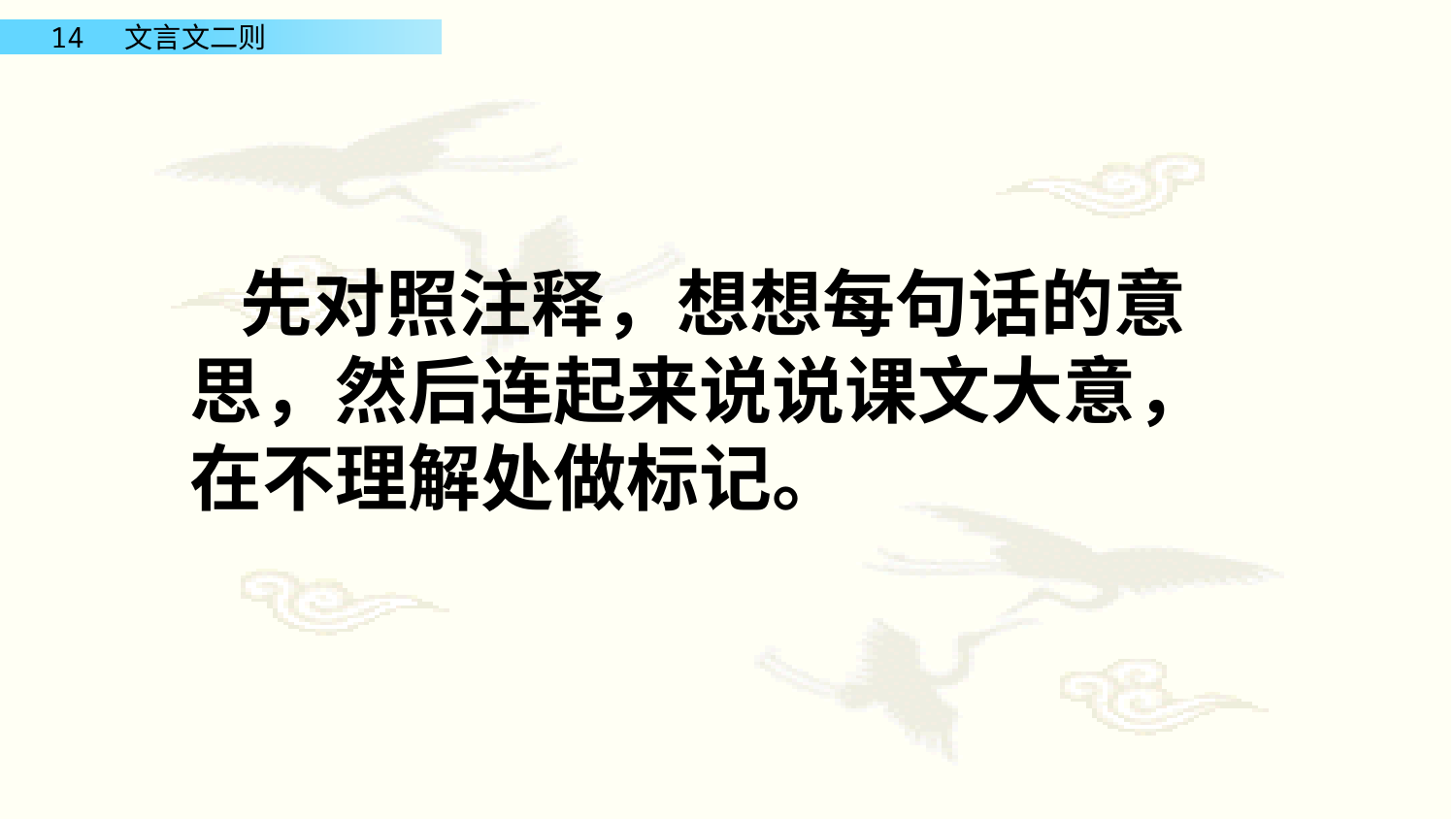

先对照注释，想想每句话的意思，然后连起来说说课文大意，在不理解处做标记。